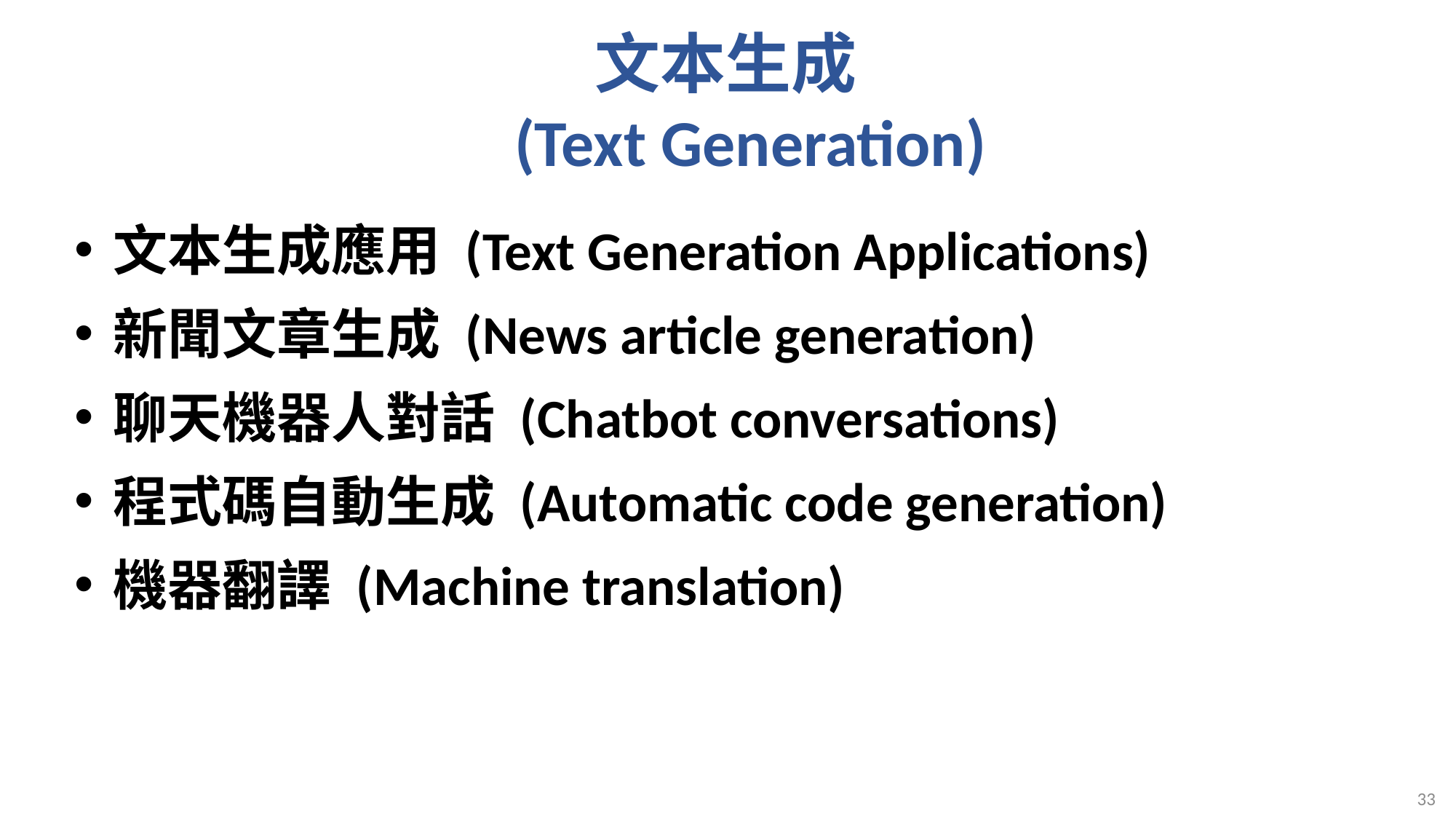

# 文本生成 (Text Generation)
文本生成應用 (Text Generation Applications)
新聞文章生成 (News article generation)
聊天機器人對話 (Chatbot conversations)
程式碼自動生成 (Automatic code generation)
機器翻譯 (Machine translation)
33